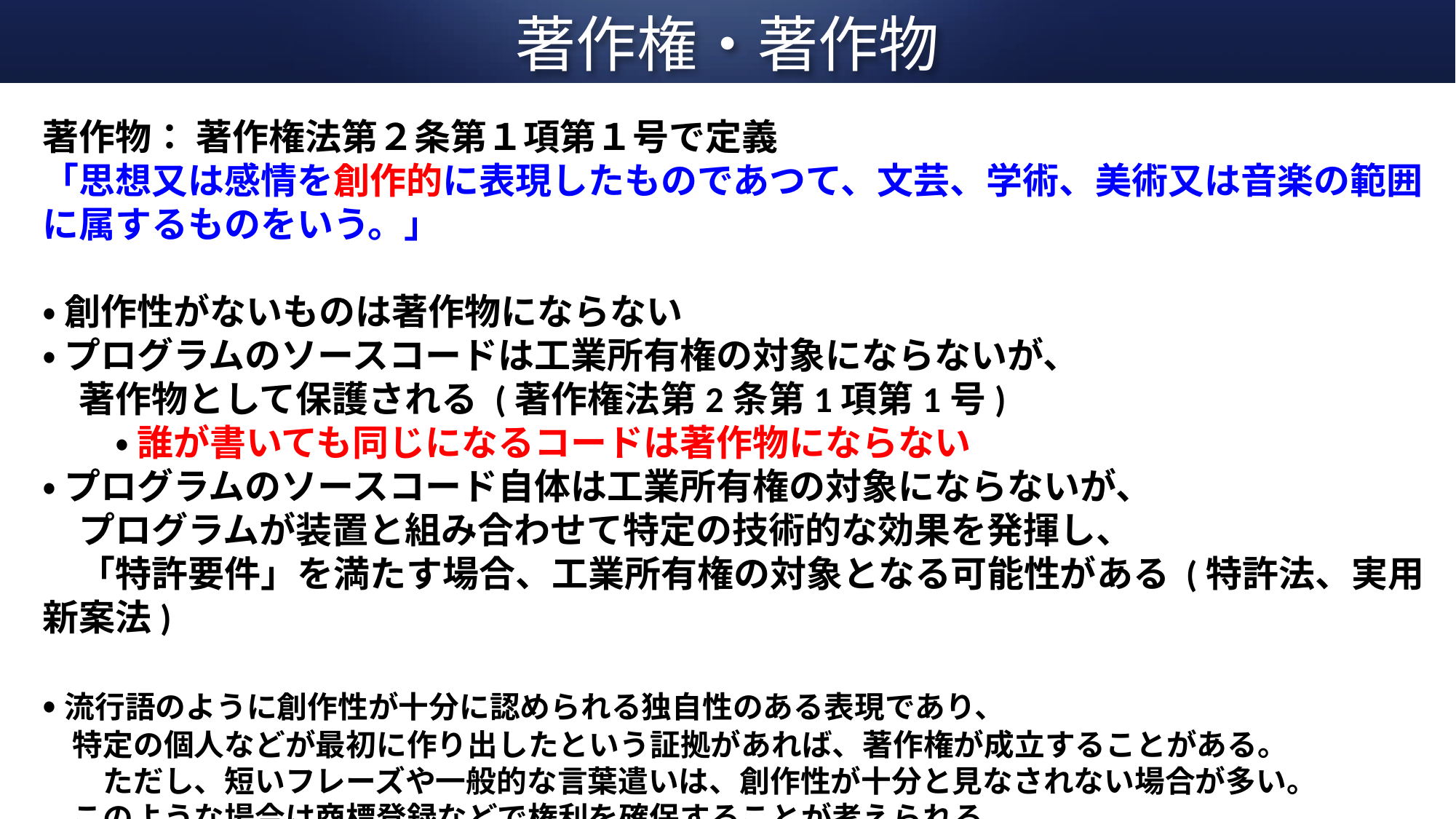

# 著作権・著作物
著作物： 著作権法第２条第１項第１号で定義
「思想又は感情を創作的に表現したものであつて、文芸、学術、美術又は音楽の範囲に属するものをいう。」

・ 創作性がないものは著作物にならない
・ プログラムのソースコードは工業所有権の対象にならないが、
　著作物として保護される (著作権法第2条第1項第1号)
　　・ 誰が書いても同じになるコードは著作物にならない
・ プログラムのソースコード自体は工業所有権の対象にならないが、
　プログラムが装置と組み合わせて特定の技術的な効果を発揮し、
　「特許要件」を満たす場合、工業所有権の対象となる可能性がある (特許法、実用新案法)

・ 流行語のように創作性が十分に認められる独自性のある表現であり、
　特定の個人などが最初に作り出したという証拠があれば、著作権が成立することがある。
　　ただし、短いフレーズや一般的な言葉遣いは、創作性が十分と見なされない場合が多い。　
　このような場合は商標登録などで権利を確保することが考えられる。